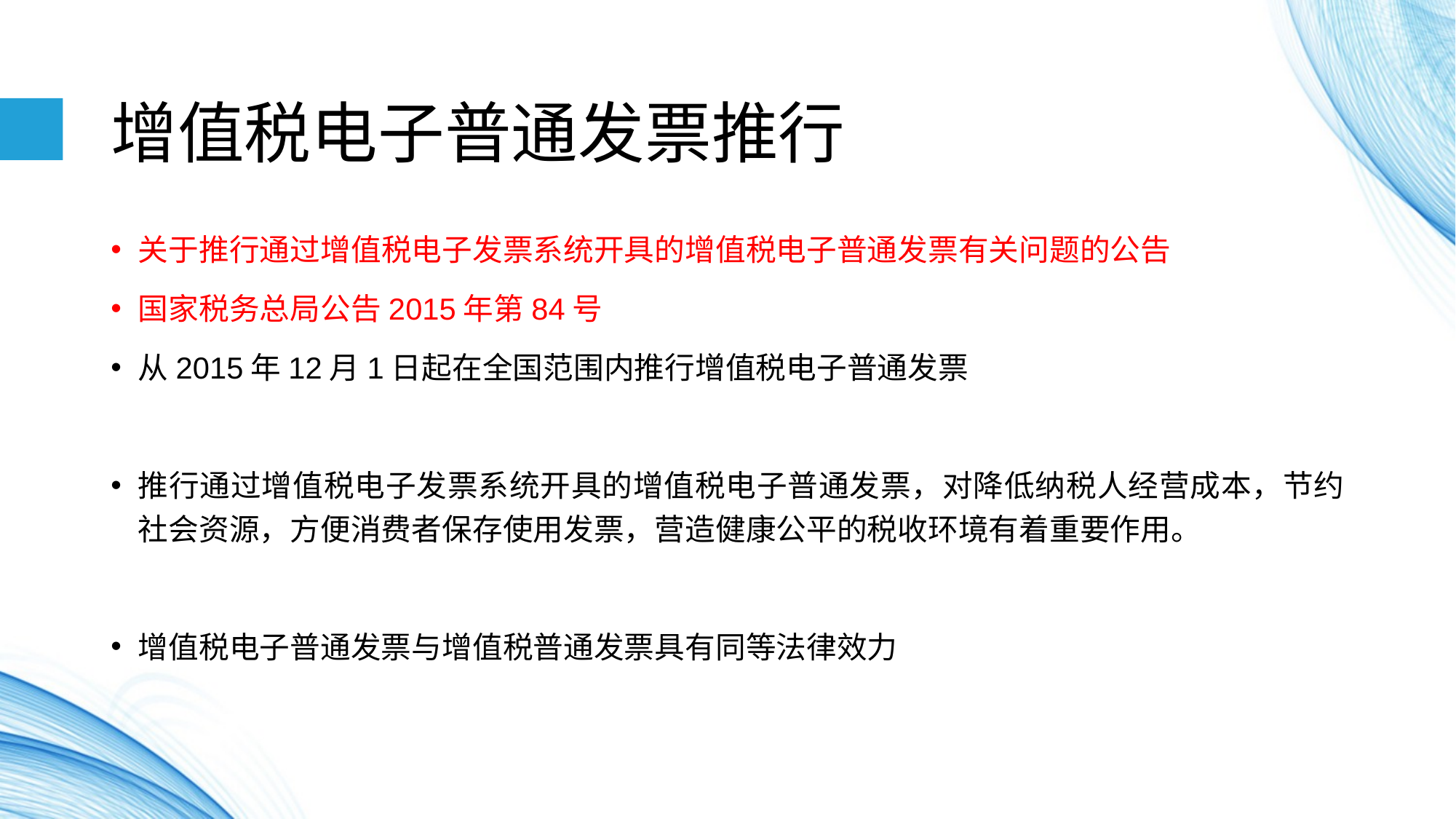

# 增值税电子普通发票推行
关于推行通过增值税电子发票系统开具的增值税电子普通发票有关问题的公告
国家税务总局公告2015年第84号
从2015年12月1日起在全国范围内推行增值税电子普通发票

推行通过增值税电子发票系统开具的增值税电子普通发票，对降低纳税人经营成本，节约社会资源，方便消费者保存使用发票，营造健康公平的税收环境有着重要作用。

增值税电子普通发票与增值税普通发票具有同等法律效力